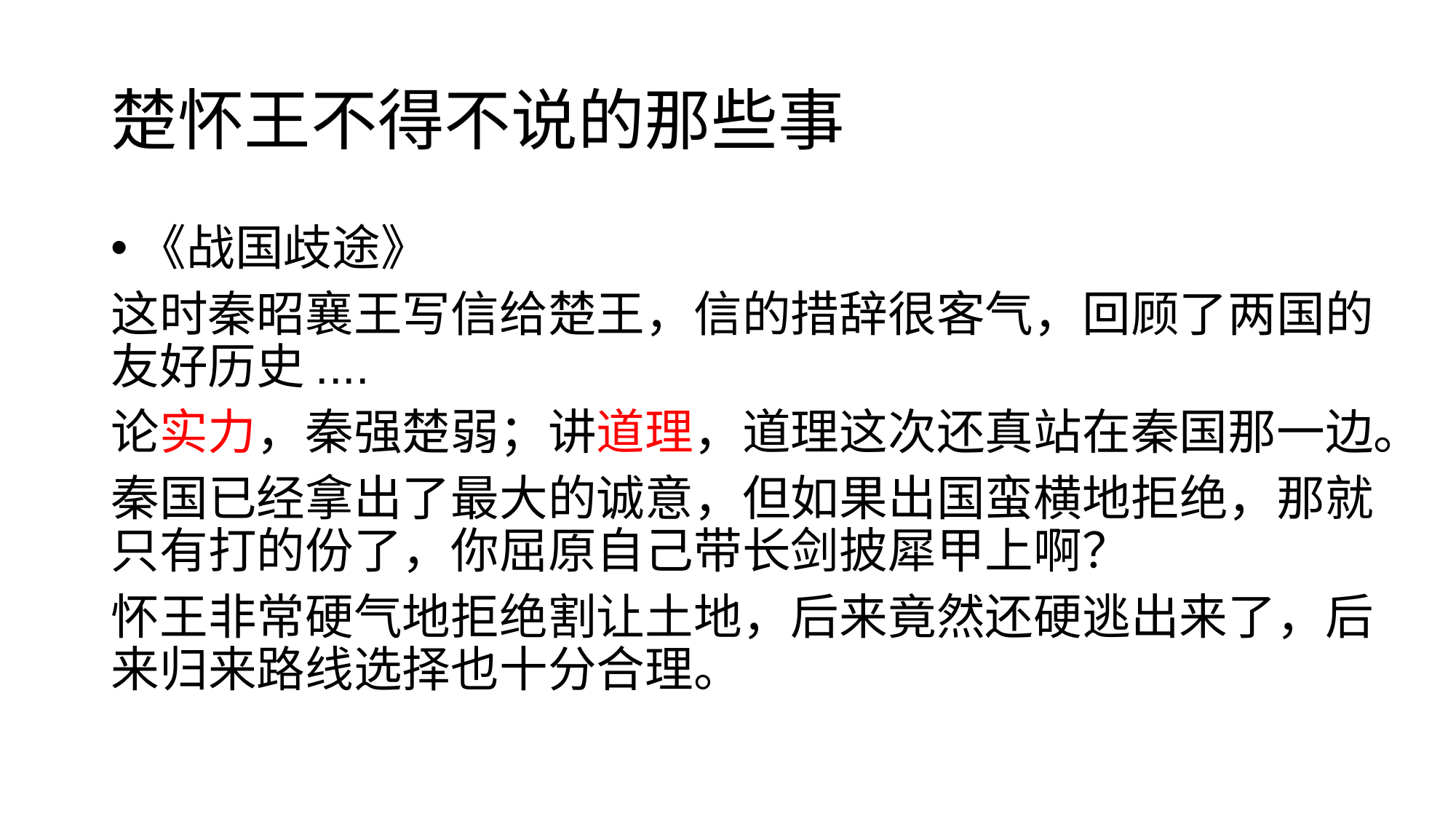

# 楚怀王不得不说的那些事
《战国歧途》
这时秦昭襄王写信给楚王，信的措辞很客气，回顾了两国的友好历史....
论实力，秦强楚弱；讲道理，道理这次还真站在秦国那一边。
秦国已经拿出了最大的诚意，但如果出国蛮横地拒绝，那就只有打的份了，你屈原自己带长剑披犀甲上啊？
怀王非常硬气地拒绝割让土地，后来竟然还硬逃出来了，后来归来路线选择也十分合理。